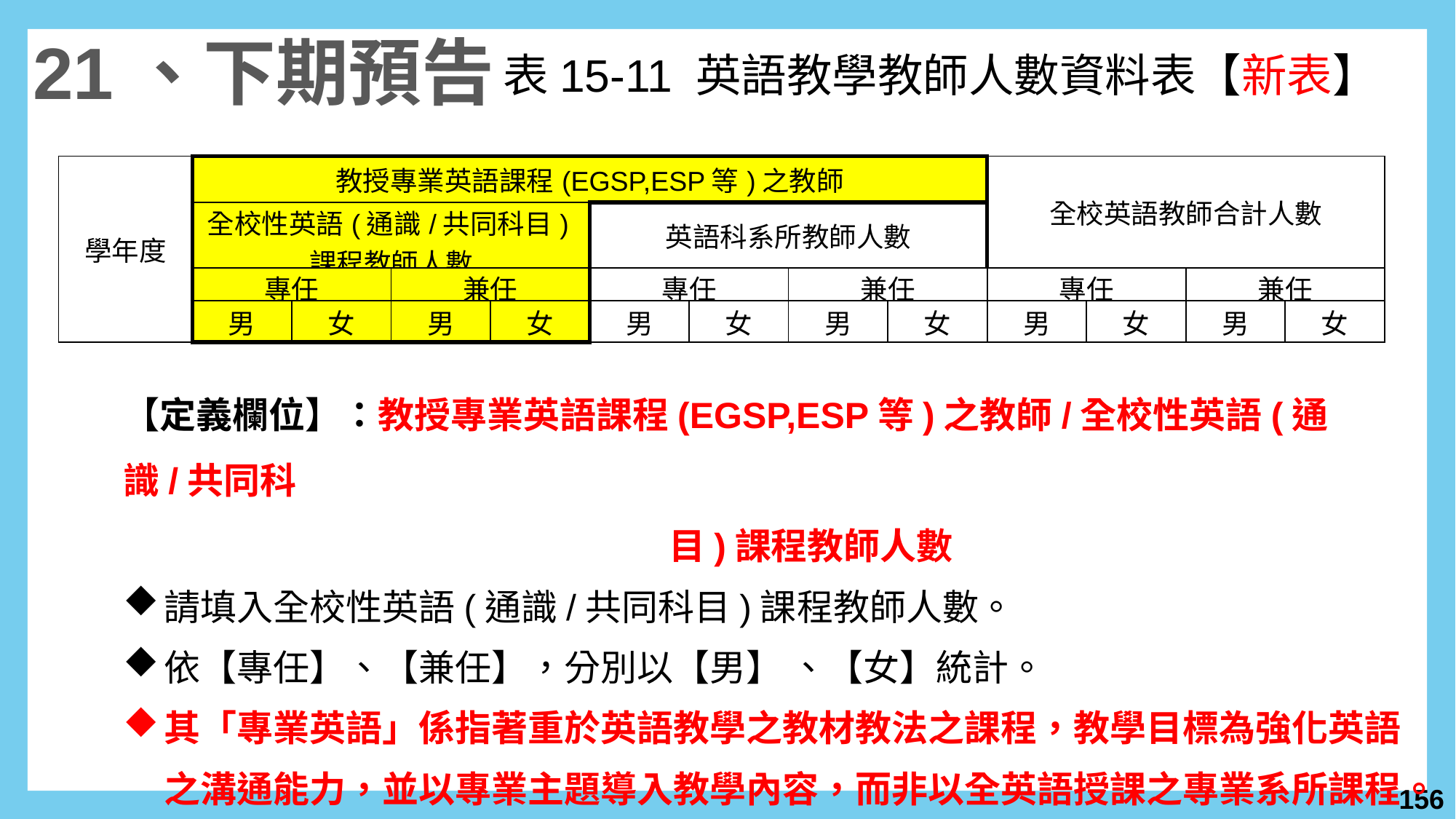

21、下期預告
表15-11 英語教學教師人數資料表【新表】
| 學年度 | 教授專業英語課程(EGSP,ESP等)之教師 |  |  |  |  |  |  |  | 全校英語教師合計人數 |  |  |  |
| --- | --- | --- | --- | --- | --- | --- | --- | --- | --- | --- | --- | --- |
|  | 全校性英語(通識/共同科目)課程教師人數 |  |  |  | 英語科系所教師人數 |  |  |  |  |  |  |  |
|  | 專任 |  | 兼任 |  | 專任 |  | 兼任 |  | 專任 |  | 兼任 |  |
|  | 男 | 女 | 男 | 女 | 男 | 女 | 男 | 女 | 男 | 女 | 男 | 女 |
【定義欄位】：教授專業英語課程(EGSP,ESP等)之教師/全校性英語(通識/共同科
　					目)課程教師人數
請填入全校性英語(通識/共同科目)課程教師人數。
依【專任】、【兼任】，分別以【男】 、【女】統計。
其「專業英語」係指著重於英語教學之教材教法之課程，教學目標為強化英語之溝通能力，並以專業主題導入教學內容，而非以全英語授課之專業系所課程。
	【106年10月因應「教育部技職司」需求預計新增本表】
156